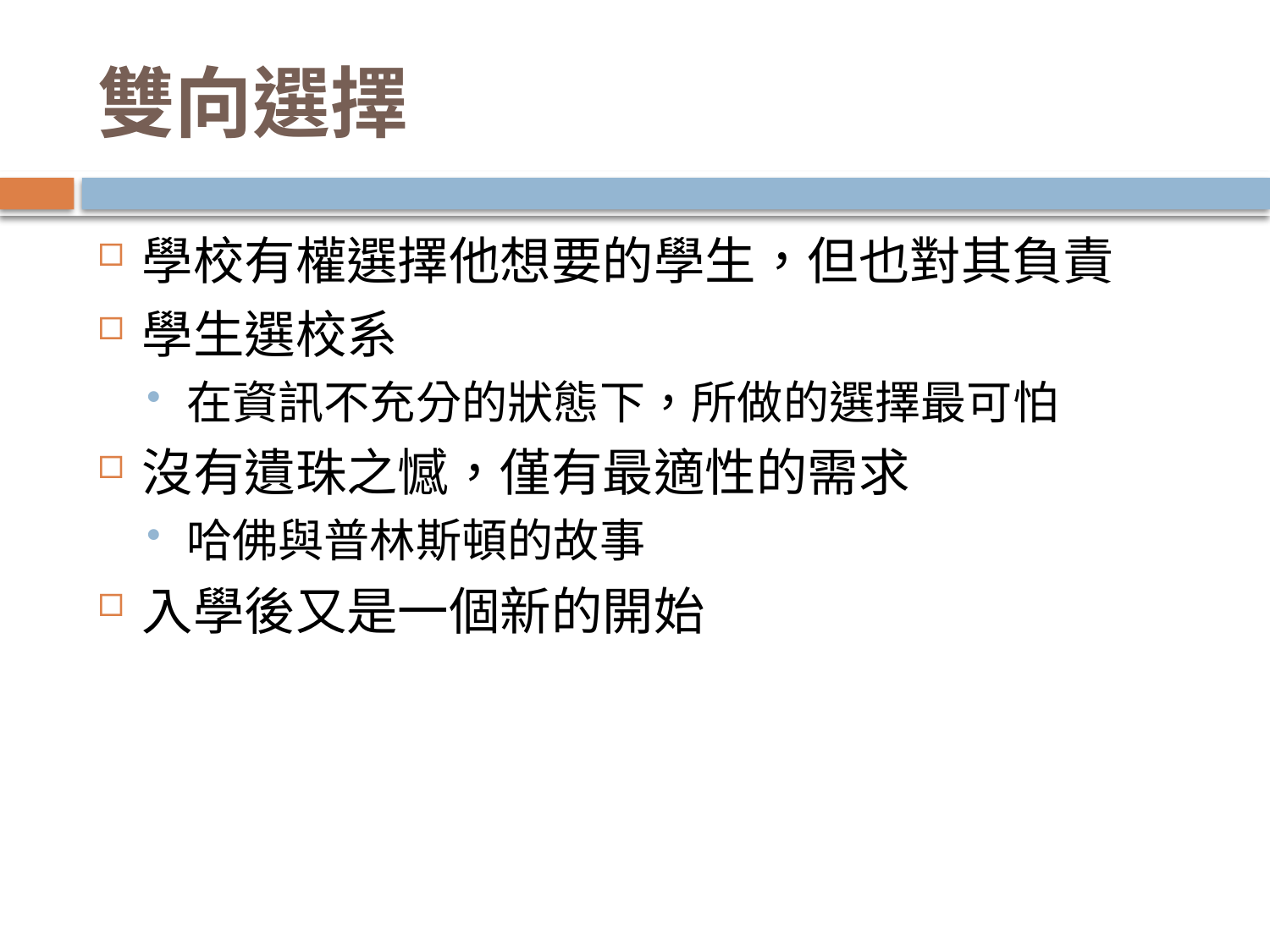

# 雙向選擇
學校有權選擇他想要的學生，但也對其負責
學生選校系
在資訊不充分的狀態下，所做的選擇最可怕
沒有遺珠之憾，僅有最適性的需求
哈佛與普林斯頓的故事
入學後又是一個新的開始